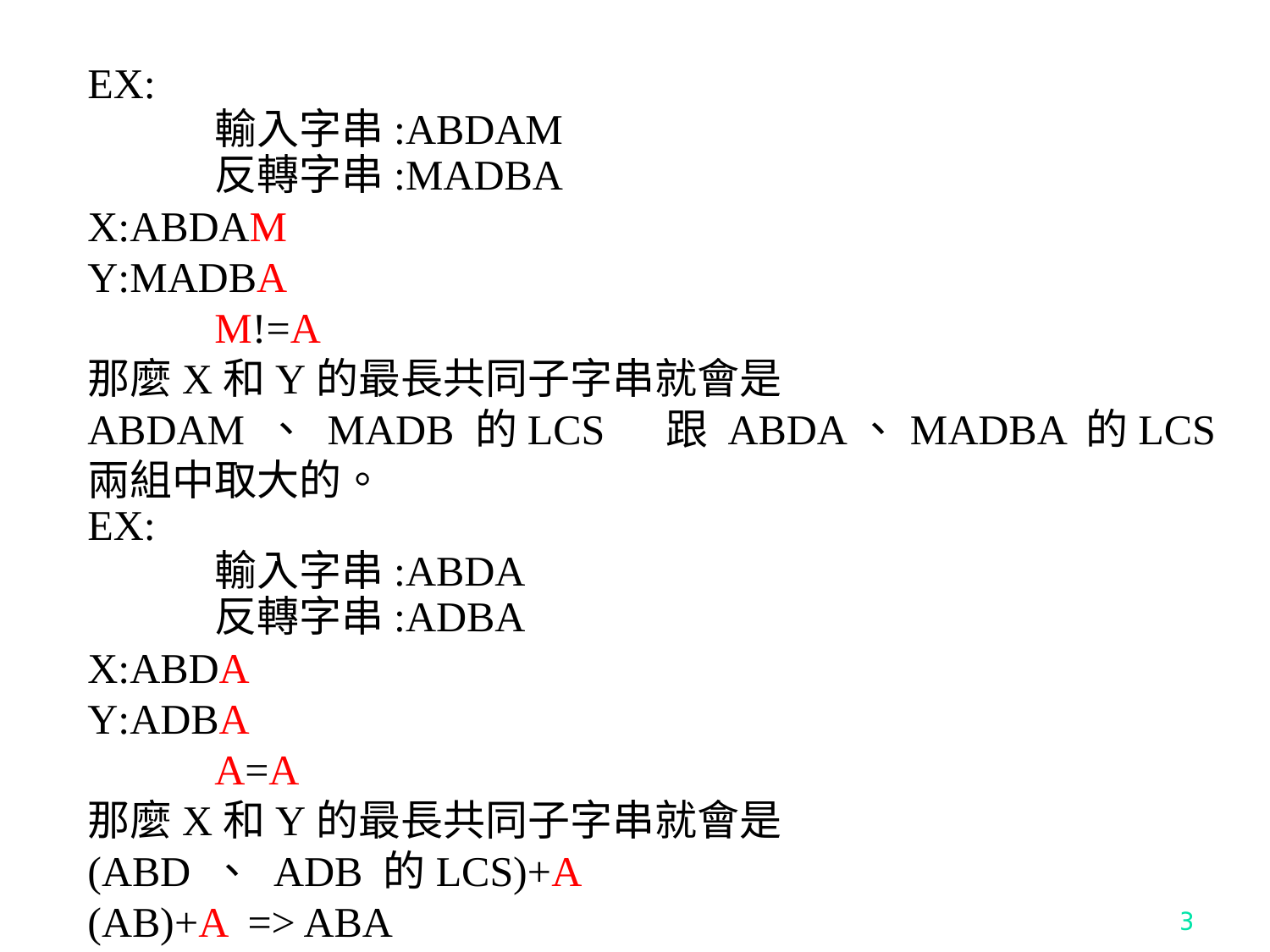

EX:
	輸入字串:ABDAM
	反轉字串:MADBA
X:ABDAM
Y:MADBA
	M!=A
那麼X和Y的最長共同子字串就會是
ABDAM 、 MADB 的LCS  跟 ABDA、MADBA 的LCS
兩組中取大的。
EX:
	輸入字串:ABDA
	反轉字串:ADBA
X:ABDA
Y:ADBA
	A=A
那麼X和Y的最長共同子字串就會是
(ABD 、 ADB 的LCS)+A
(AB)+A  => ABA
3